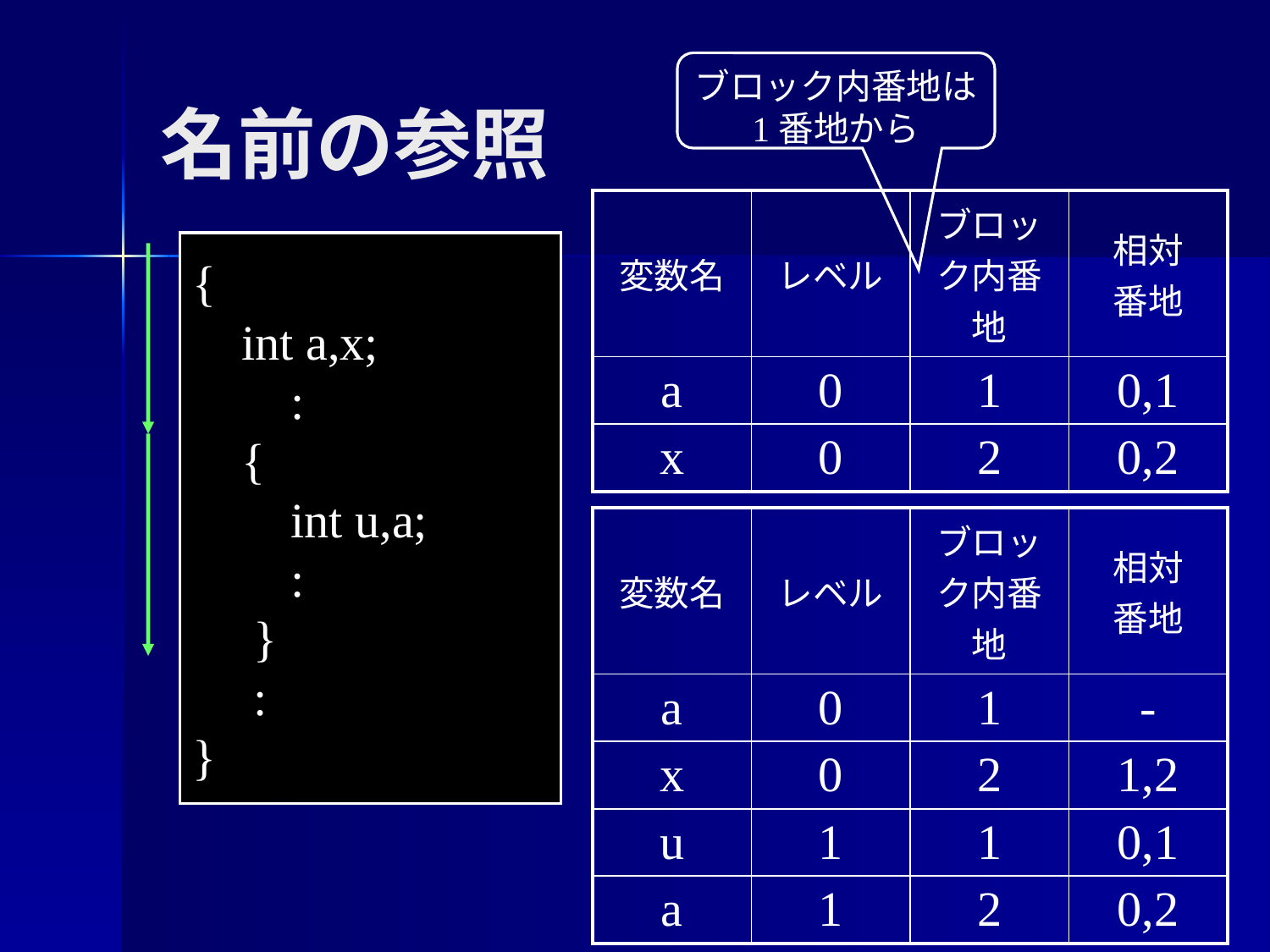

名前の参照
ブロック内番地は
1番地から
| 変数名 | レベル | ブロック内番地 | 相対 番地 |
| --- | --- | --- | --- |
| a | 0 | 1 | 0,1 |
| x | 0 | 2 | 0,2 |
{
    int a,x;
        :
    {
        int u,a;
        :
     }
     :
}

| 変数名 | レベル | ブロック内番地 | 相対 番地 |
| --- | --- | --- | --- |
| a | 0 | 1 | - |
| x | 0 | 2 | 1,2 |
| u | 1 | 1 | 0,1 |
| a | 1 | 2 | 0,2 |